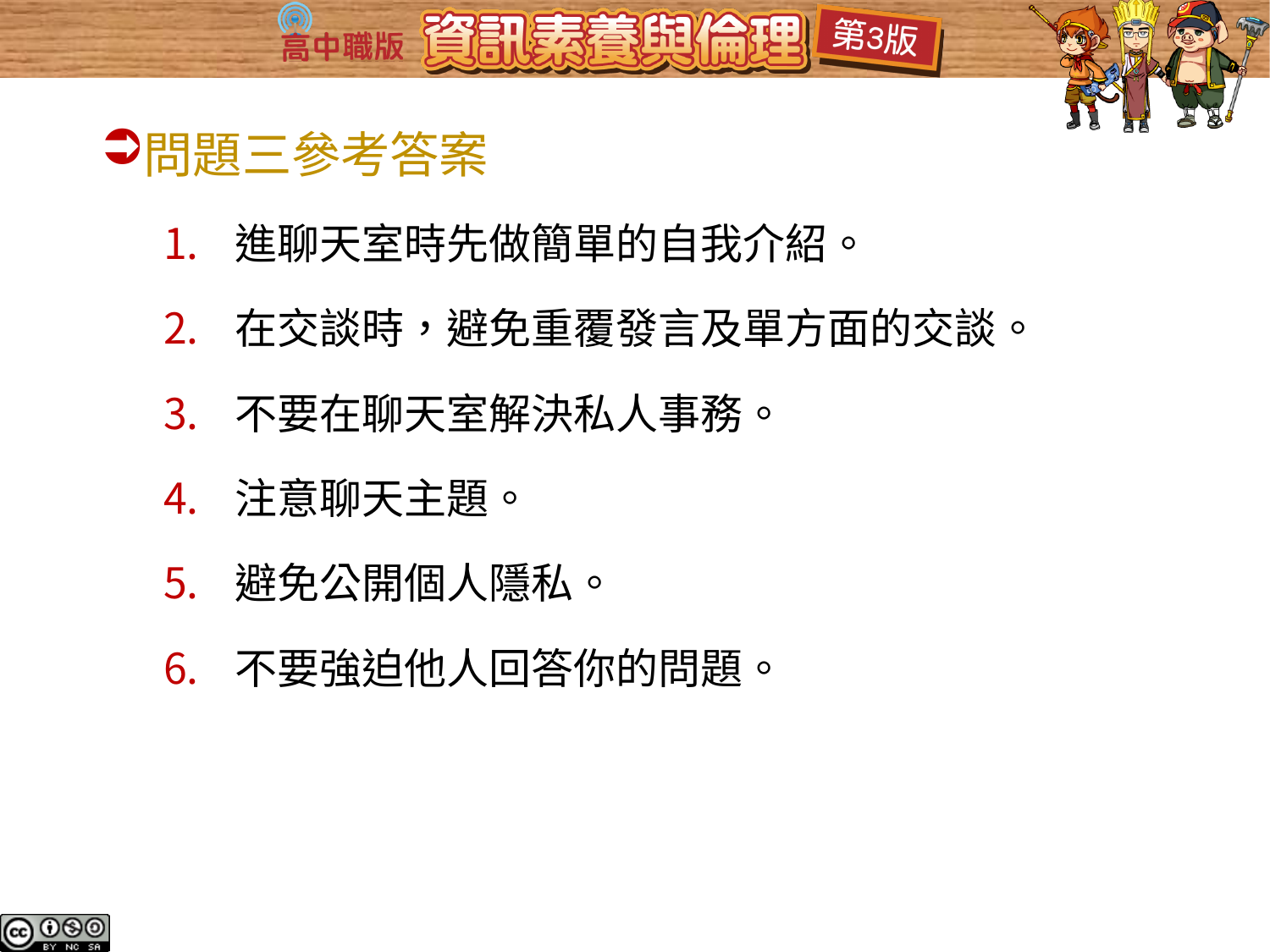

問題三參考答案
進聊天室時先做簡單的自我介紹。
在交談時，避免重覆發言及單方面的交談。
不要在聊天室解決私人事務。
注意聊天主題。
避免公開個人隱私。
不要強迫他人回答你的問題。